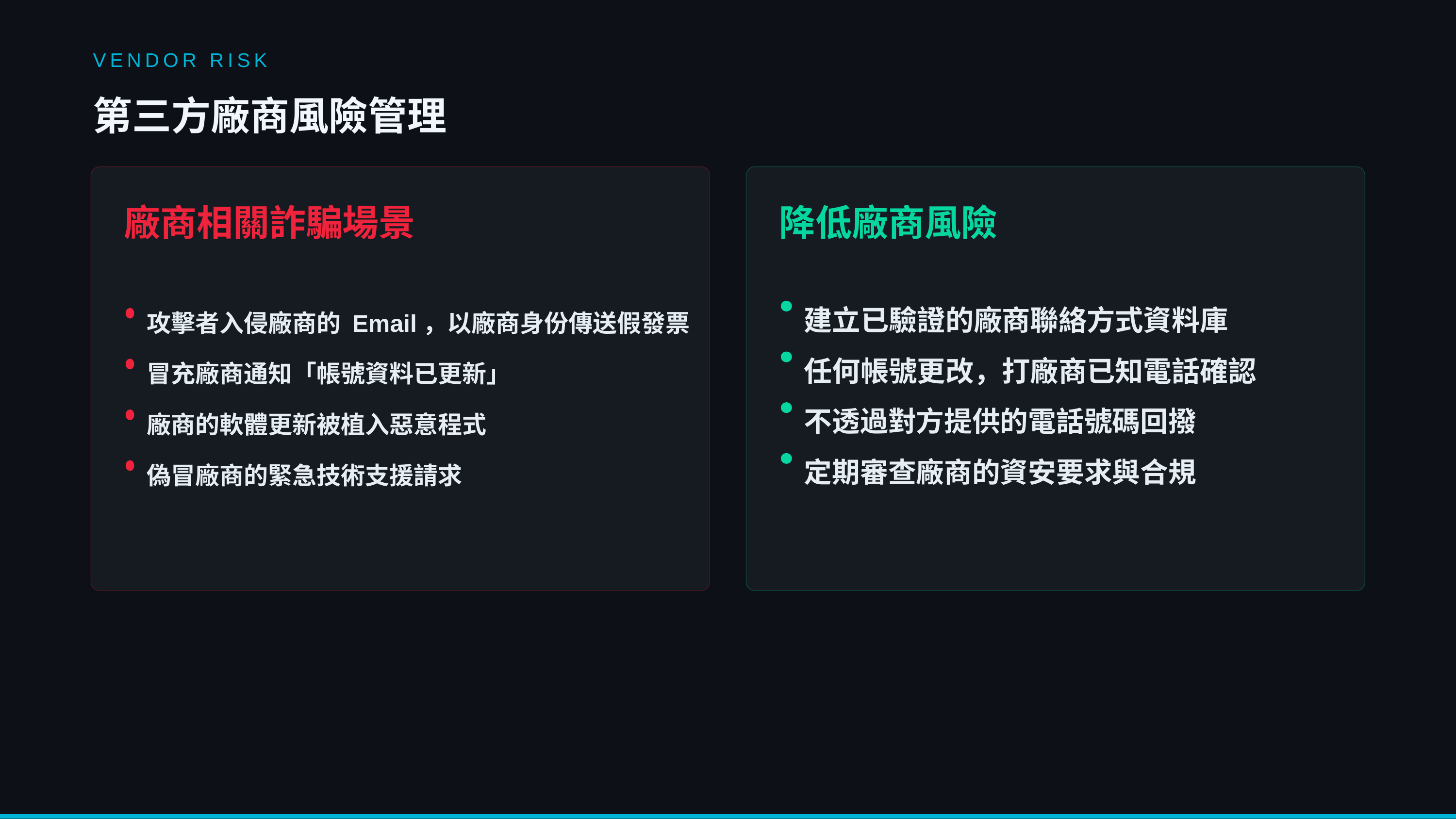

VENDOR RISK
第三方廠商風險管理

廠商相關詐騙場景
降低廠商風險
建立已驗證的廠商聯絡方式資料庫
攻擊者入侵廠商的 Email，以廠商身份傳送假發票

任何帳號更改，打廠商已知電話確認
冒充廠商通知「帳號資料已更新」

不透過對方提供的電話號碼回撥
廠商的軟體更新被植入惡意程式

定期審查廠商的資安要求與合規
偽冒廠商的緊急技術支援請求